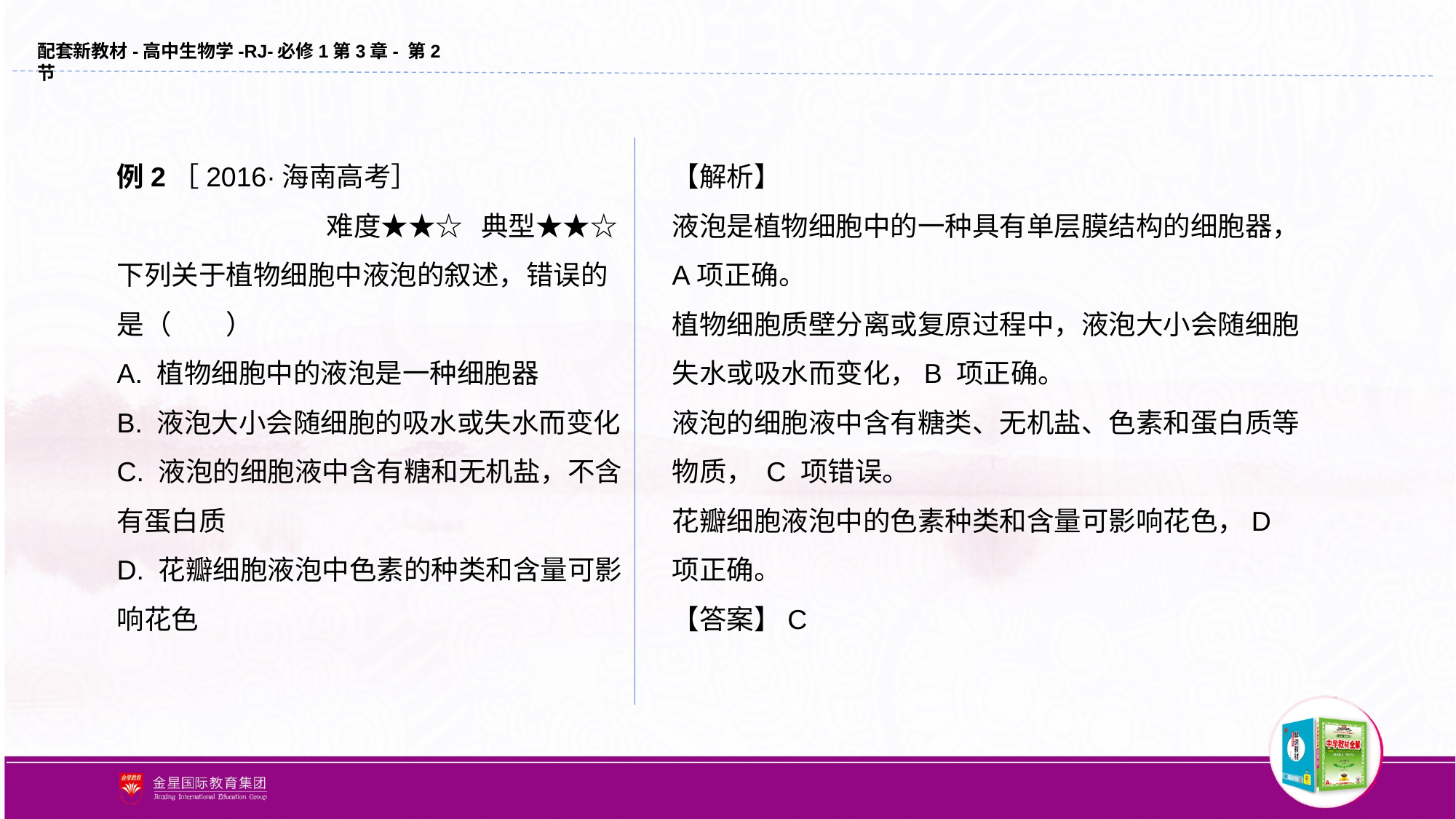

例2［2016·海南高考］
难度★★☆   典型★★☆
下列关于植物细胞中液泡的叙述，错误的是（　　）
A. 植物细胞中的液泡是一种细胞器
B. 液泡大小会随细胞的吸水或失水而变化
C. 液泡的细胞液中含有糖和无机盐，不含有蛋白质
D. 花瓣细胞液泡中色素的种类和含量可影响花色
【解析】
液泡是植物细胞中的一种具有单层膜结构的细胞器，A项正确。
植物细胞质壁分离或复原过程中，液泡大小会随细胞失水或吸水而变化，B 项正确。
液泡的细胞液中含有糖类、无机盐、色素和蛋白质等物质， C 项错误。
花瓣细胞液泡中的色素种类和含量可影响花色，D 项正确。
【答案】C